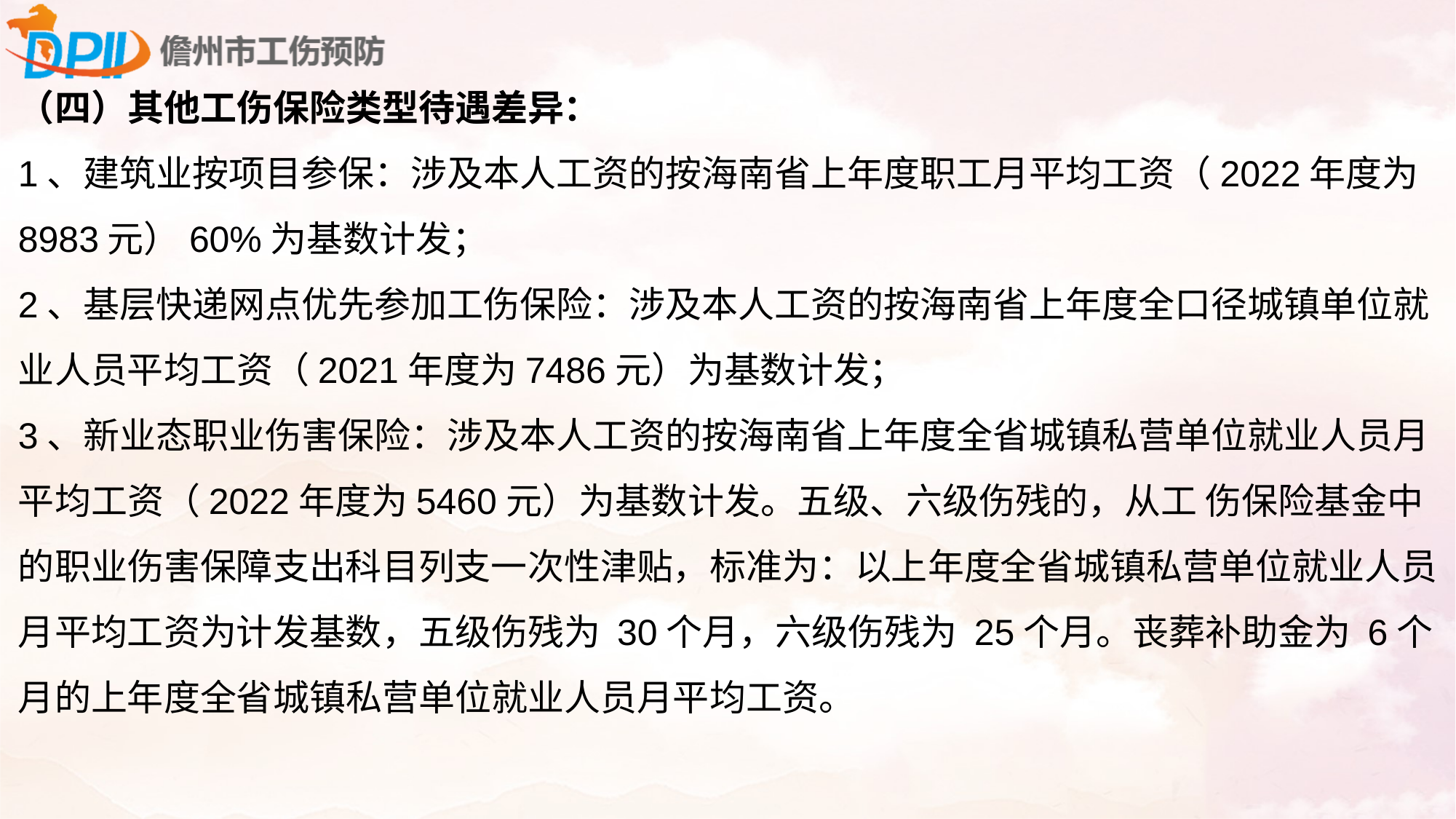

（四）其他工伤保险类型待遇差异：
1、建筑业按项目参保：涉及本人工资的按海南省上年度职工月平均工资（2022年度为8983元）60%为基数计发；
2、基层快递网点优先参加工伤保险：涉及本人工资的按海南省上年度全口径城镇单位就业人员平均工资（2021年度为7486元）为基数计发；
3、新业态职业伤害保险：涉及本人工资的按海南省上年度全省城镇私营单位就业人员月平均工资（2022年度为5460元）为基数计发。五级、六级伤残的，从工 伤保险基金中的职业伤害保障支出科目列支一次性津贴，标准为：以上年度全省城镇私营单位就业人员月平均工资为计发基数，五级伤残为 30个月，六级伤残为 25个月。丧葬补助金为 6个月的上年度全省城镇私营单位就业人员月平均工资。